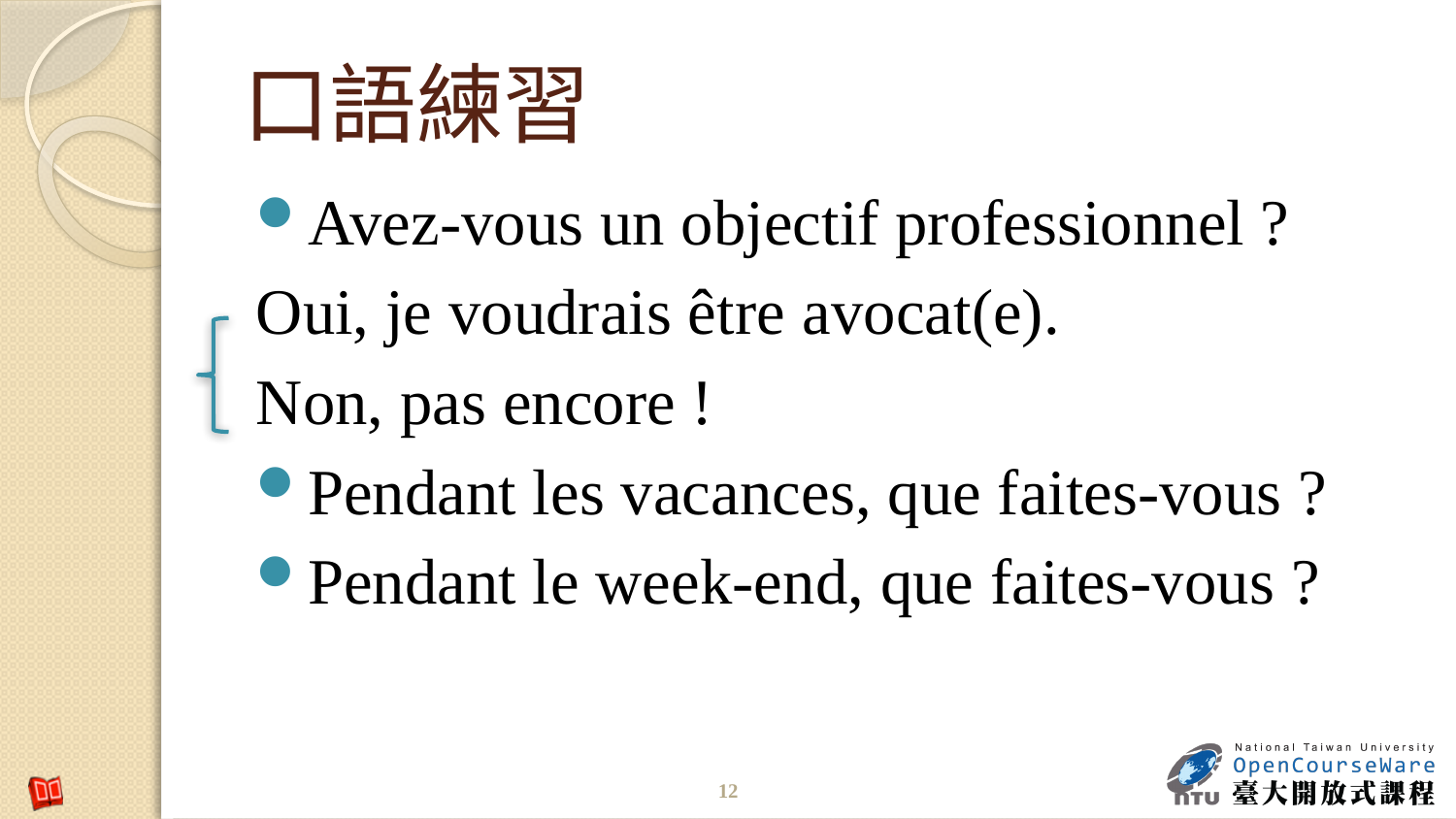

# 口語練習
Avez-vous un objectif professionnel ?
Oui, je voudrais être avocat(e).
Non, pas encore !
Pendant les vacances, que faites-vous ?
Pendant le week-end, que faites-vous ?

12